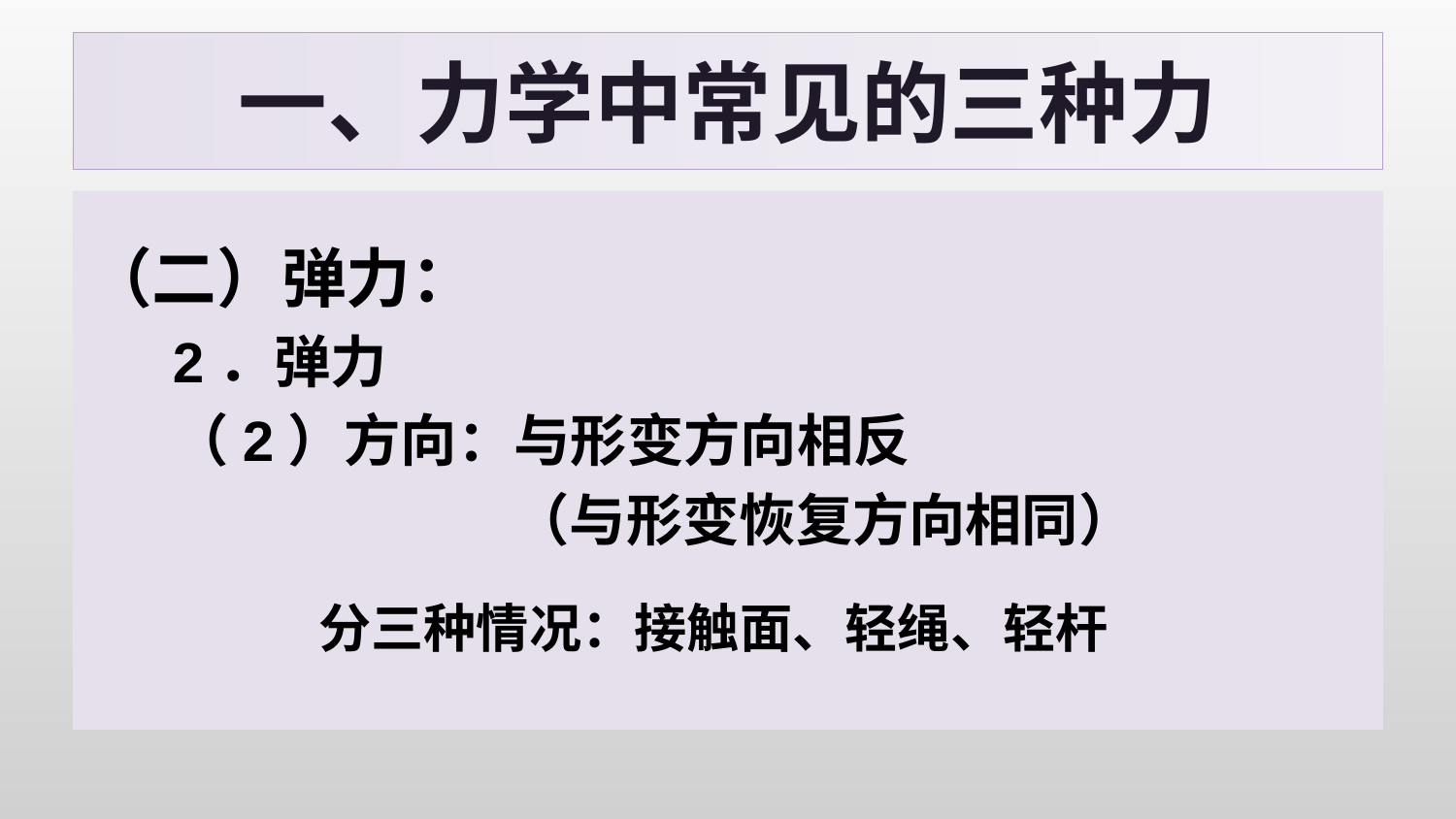

# 一、力学中常见的三种力
（二）弹力：
2．弹力
（2）方向：
与形变方向相反
（与形变恢复方向相同）
分三种情况：接触面、轻绳、轻杆